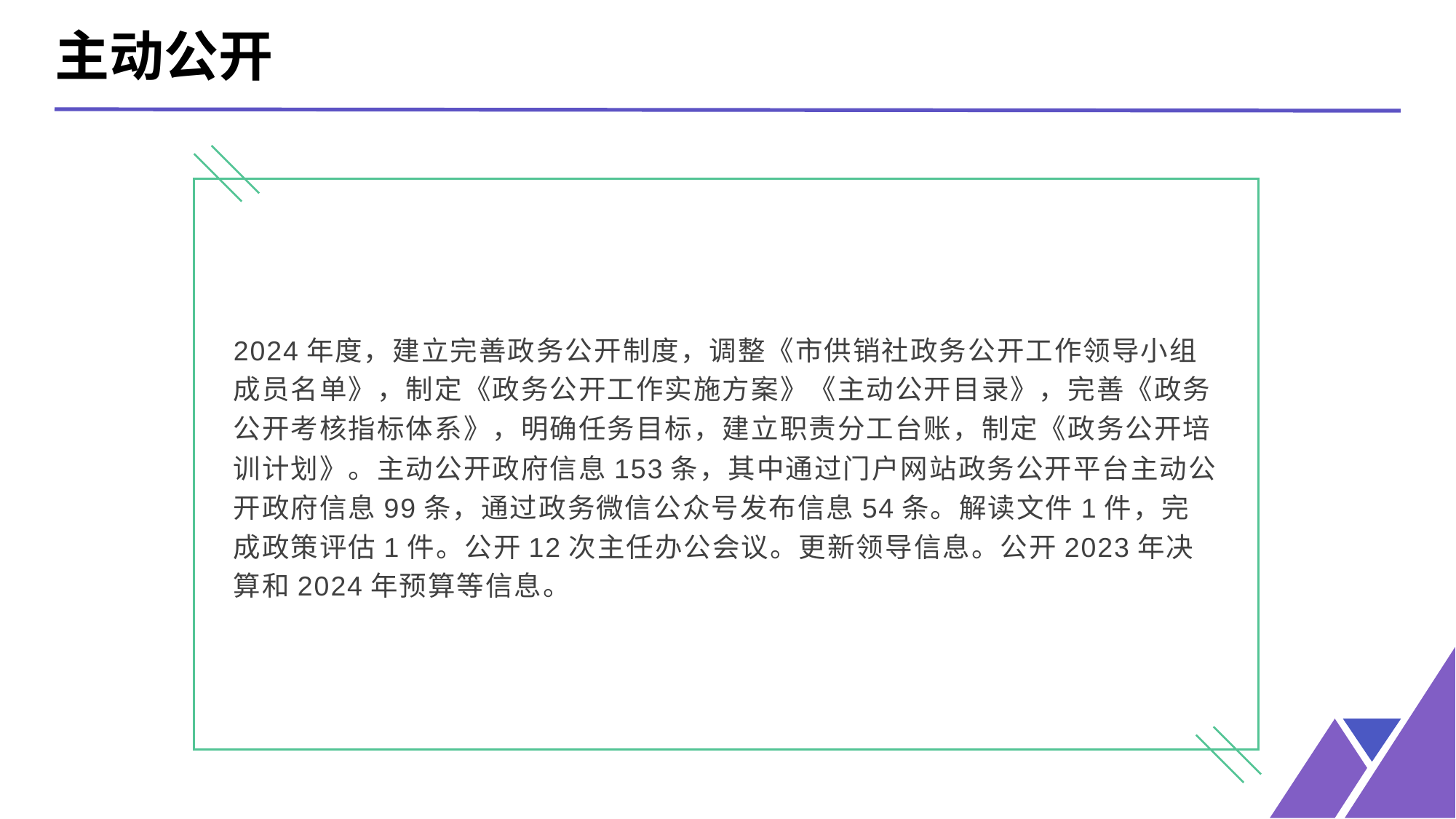

主动公开

2024年度，建立完善政务公开制度，调整《市供销社政务公开工作领导小组成员名单》，制定《政务公开工作实施方案》《主动公开目录》，完善《政务公开考核指标体系》，明确任务目标，建立职责分工台账，制定《政务公开培训计划》。主动公开政府信息153条，其中通过门户网站政务公开平台主动公开政府信息99条，通过政务微信公众号发布信息54条。解读文件1件，完成政策评估1件。公开12次主任办公会议。更新领导信息。公开2023年决算和2024年预算等信息。